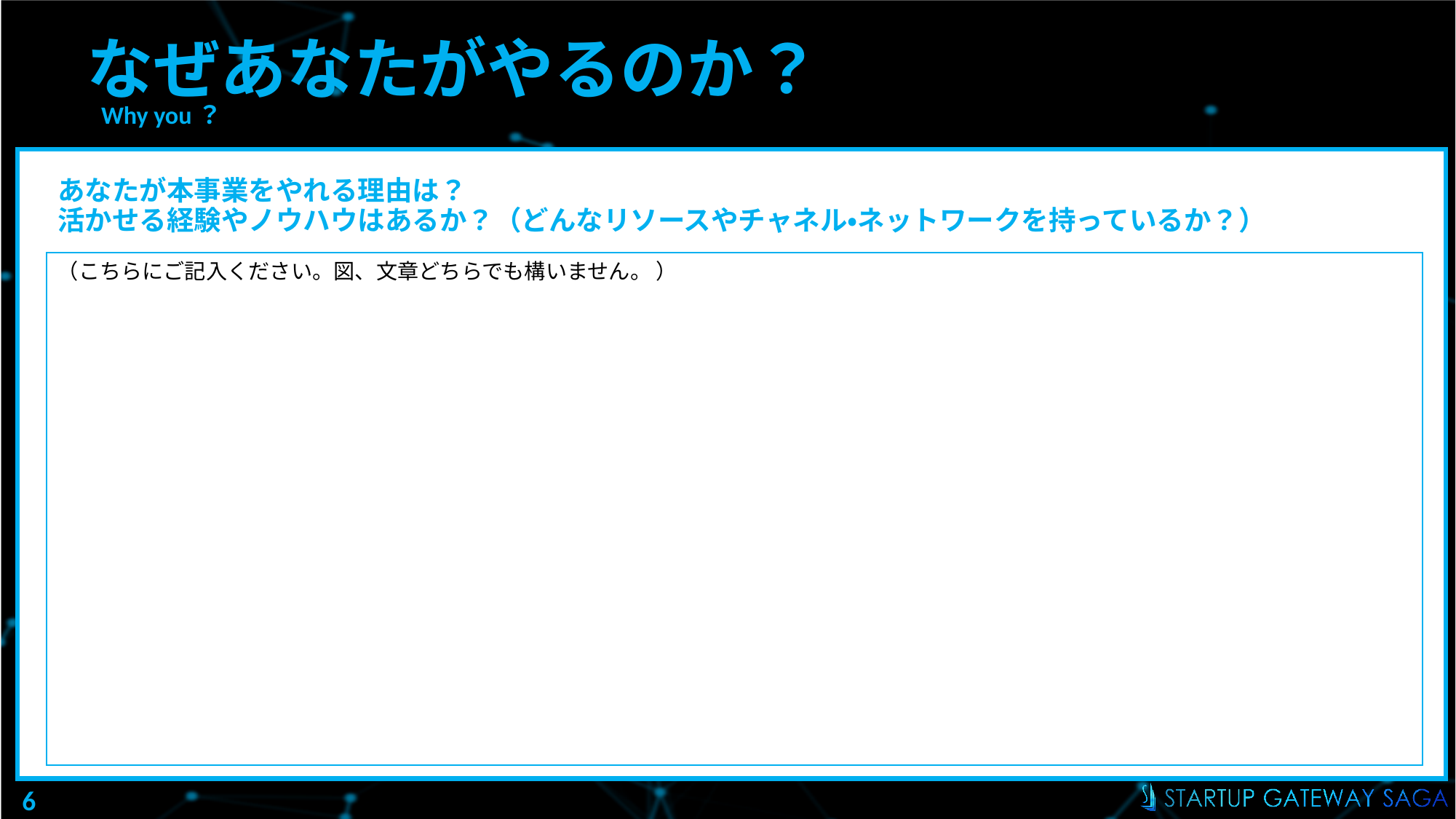

# なぜあなたがやるのか？

Why you？

あなたが本事業をやれる理由は？
活かせる経験やノウハウはあるか？（どんなリソースやチャネル・ネットワークを持っているか？）
（こちらにご記入ください。図、文章どちらでも構いません。 ）

6